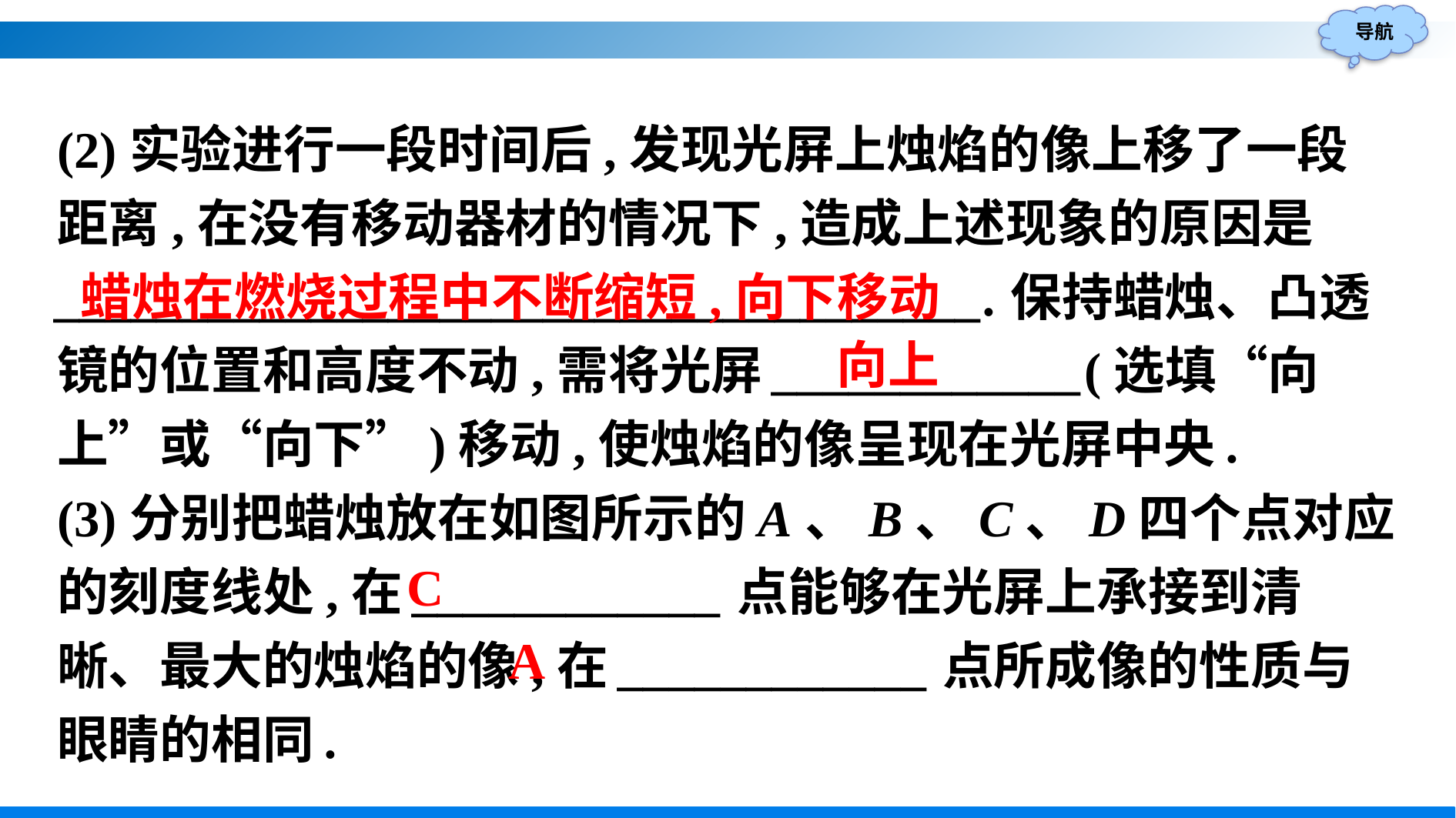

(2)实验进行一段时间后,发现光屏上烛焰的像上移了一段距离,在没有移动器材的情况下,造成上述现象的原因是____________________________________.保持蜡烛、凸透镜的位置和高度不动,需将光屏____________(选填“向上”或“向下”)移动,使烛焰的像呈现在光屏中央.
(3)分别把蜡烛放在如图所示的A、B、C、D四个点对应的刻度线处,在____________点能够在光屏上承接到清晰、最大的烛焰的像,在____________点所成像的性质与眼睛的相同.
蜡烛在燃烧过程中不断缩短,向下移动
向上
C
A